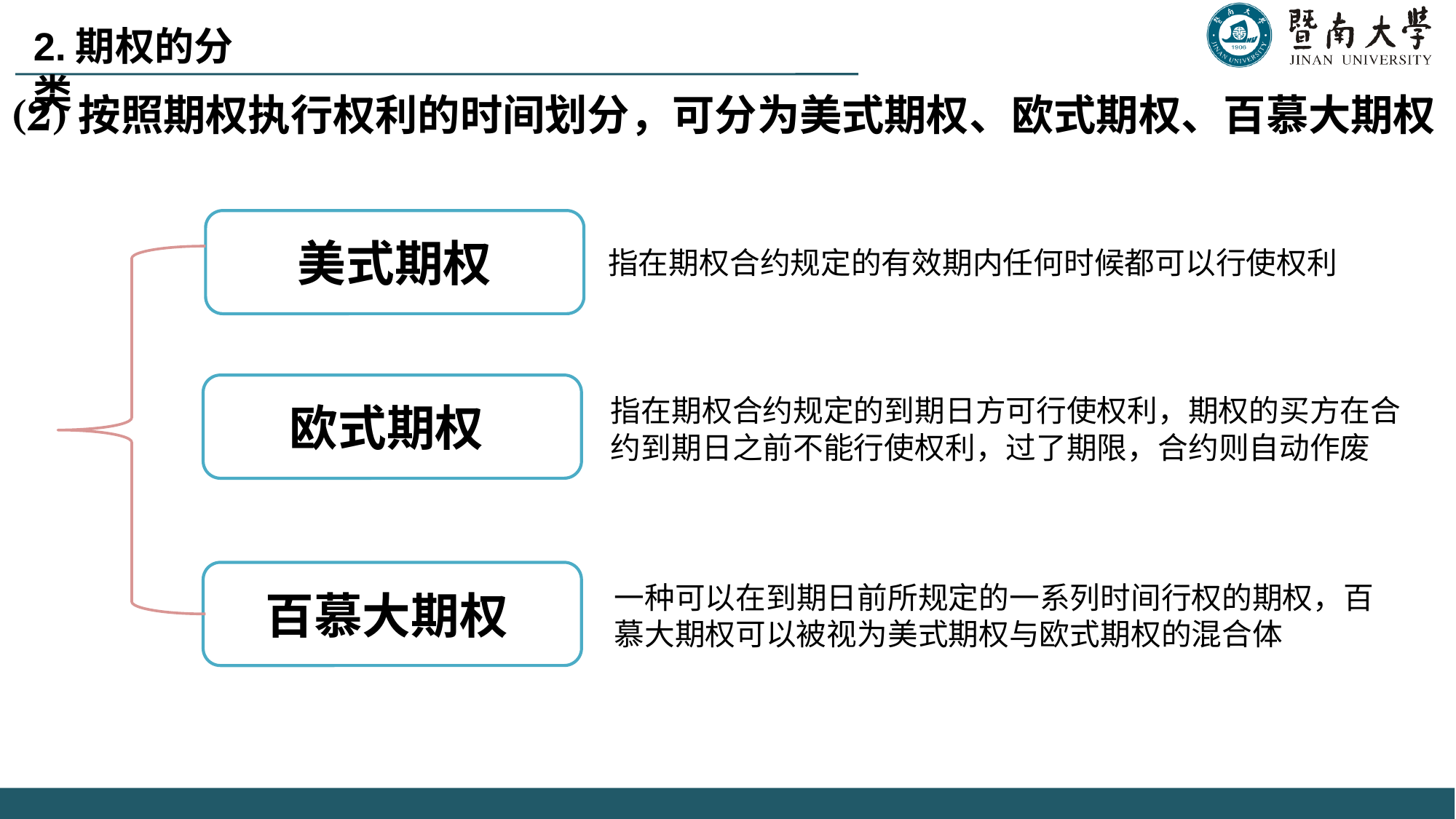

2.期权的分类
(2)按照期权执行权利的时间划分，可分为美式期权、欧式期权、百慕大期权

美式期权
指在期权合约规定的有效期内任何时候都可以行使权利

欧式期权
指在期权合约规定的到期日方可行使权利，期权的买方在合约到期日之前不能行使权利，过了期限，合约则自动作废
百慕大期权
一种可以在到期日前所规定的一系列时间行权的期权，百慕大期权可以被视为美式期权与欧式期权的混合体